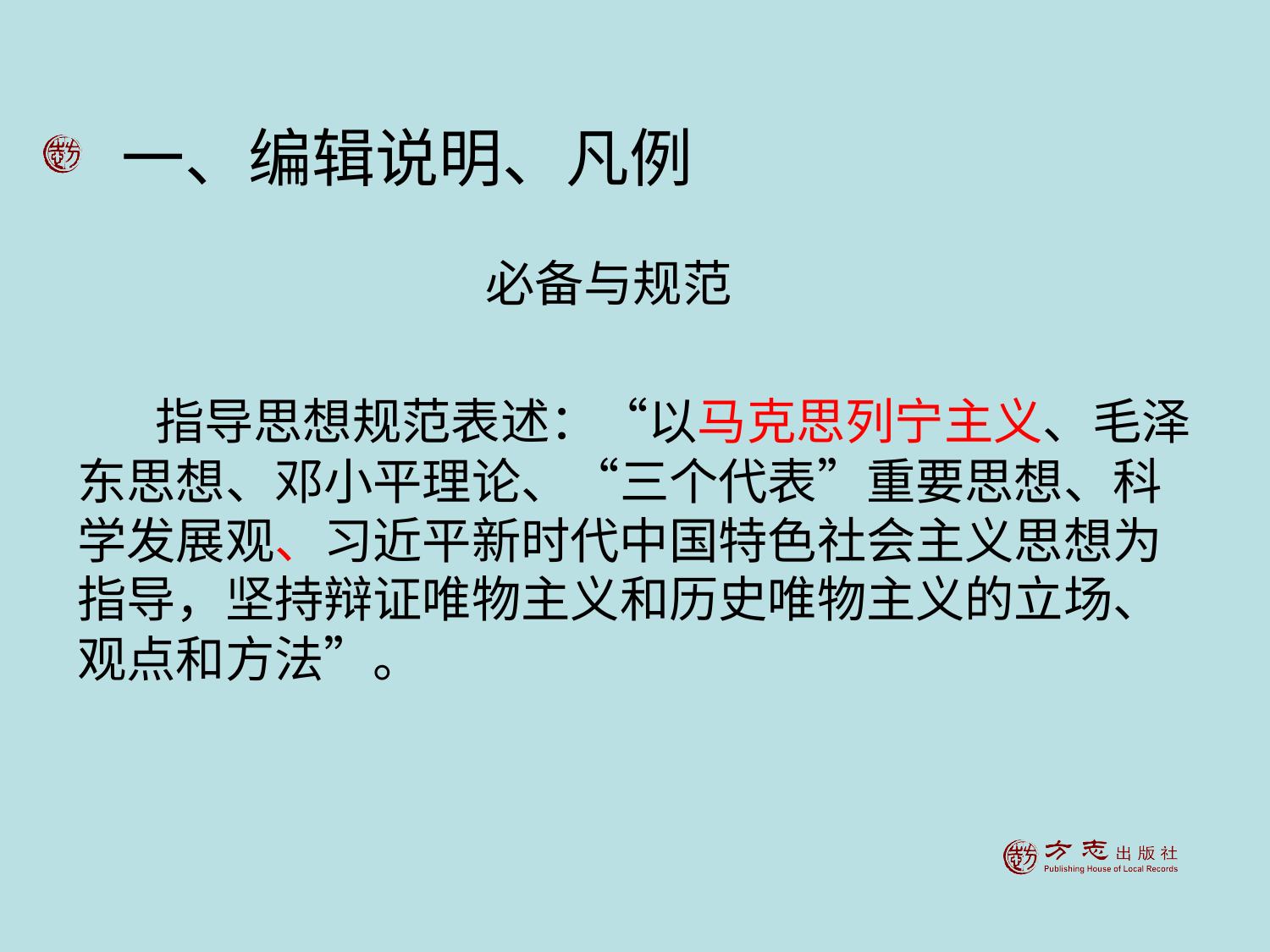

# 一、编辑说明、凡例
                                    必备与规范

      指导思想规范表述：“以马克思列宁主义、毛泽东思想、邓小平理论、“三个代表”重要思想、科学发展观、习近平新时代中国特色社会主义思想为指导，坚持辩证唯物主义和历史唯物主义的立场、观点和方法”。